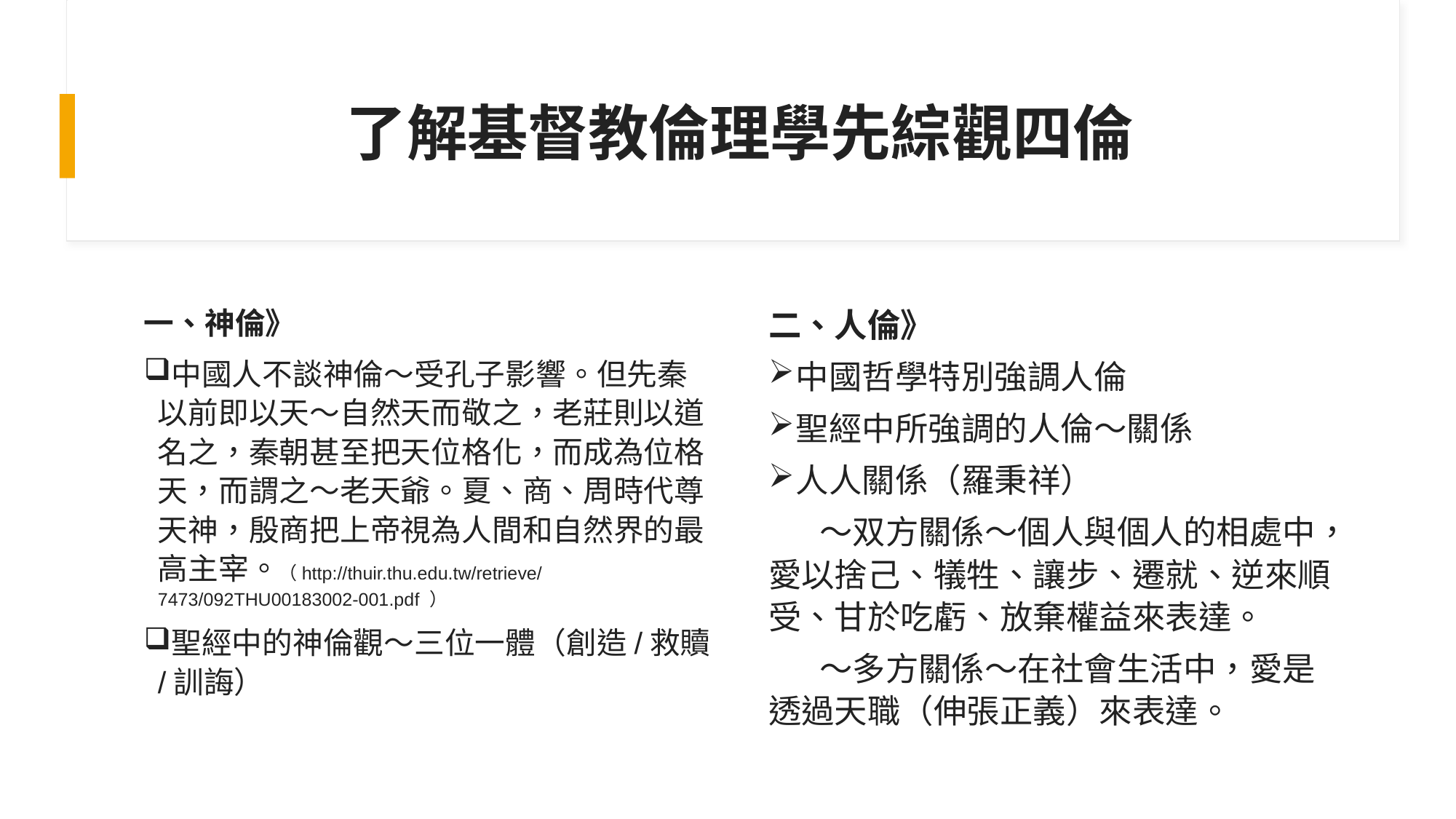

# 了解基督教倫理學先綜觀四倫
一、神倫》
中國人不談神倫～受孔子影響。但先秦以前即以天～自然天而敬之，老莊則以道名之，秦朝甚至把天位格化，而成為位格天，而謂之～老天爺。夏、商、周時代尊天神，殷商把上帝視為人間和自然界的最高主宰。（http://thuir.thu.edu.tw/retrieve/7473/092THU00183002-001.pdf ）
聖經中的神倫觀～三位一體（創造/救贖/訓誨）
二、人倫》
中國哲學特別強調人倫
聖經中所強調的人倫～關係
人人關係（羅秉祥）
      ～双方關係～個人與個人的相處中，愛以捨己、犠牲、讓步、遷就、逆來順受、甘於吃虧、放棄權益來表達。
      ～多方關係～在社會生活中，愛是透過天職（伸張正義）來表達。